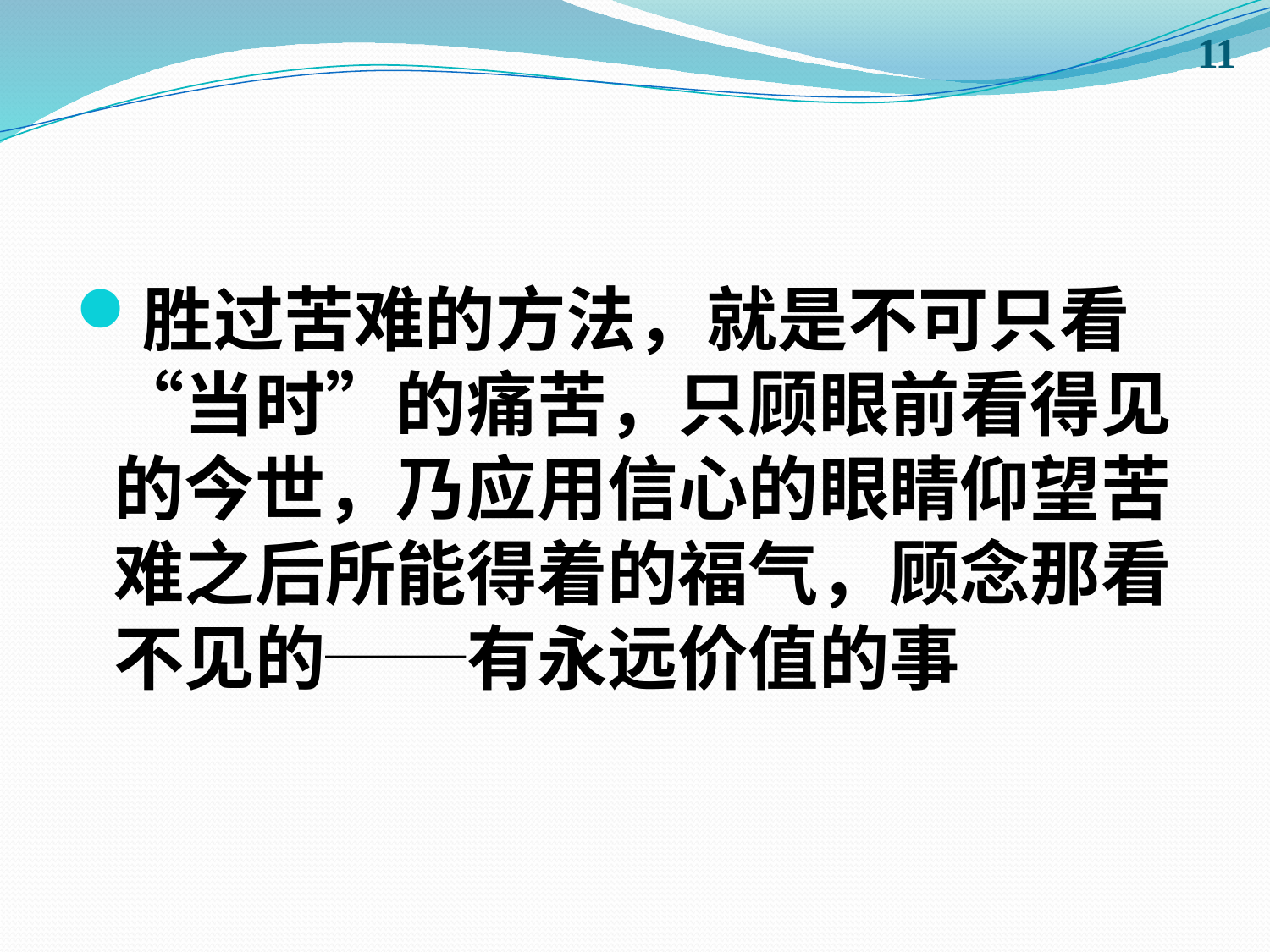

11
#
胜过苦难的方法，就是不可只看“当时”的痛苦，只顾眼前看得见的今世，乃应用信心的眼睛仰望苦难之后所能得着的福气，顾念那看不见的──有永远价值的事